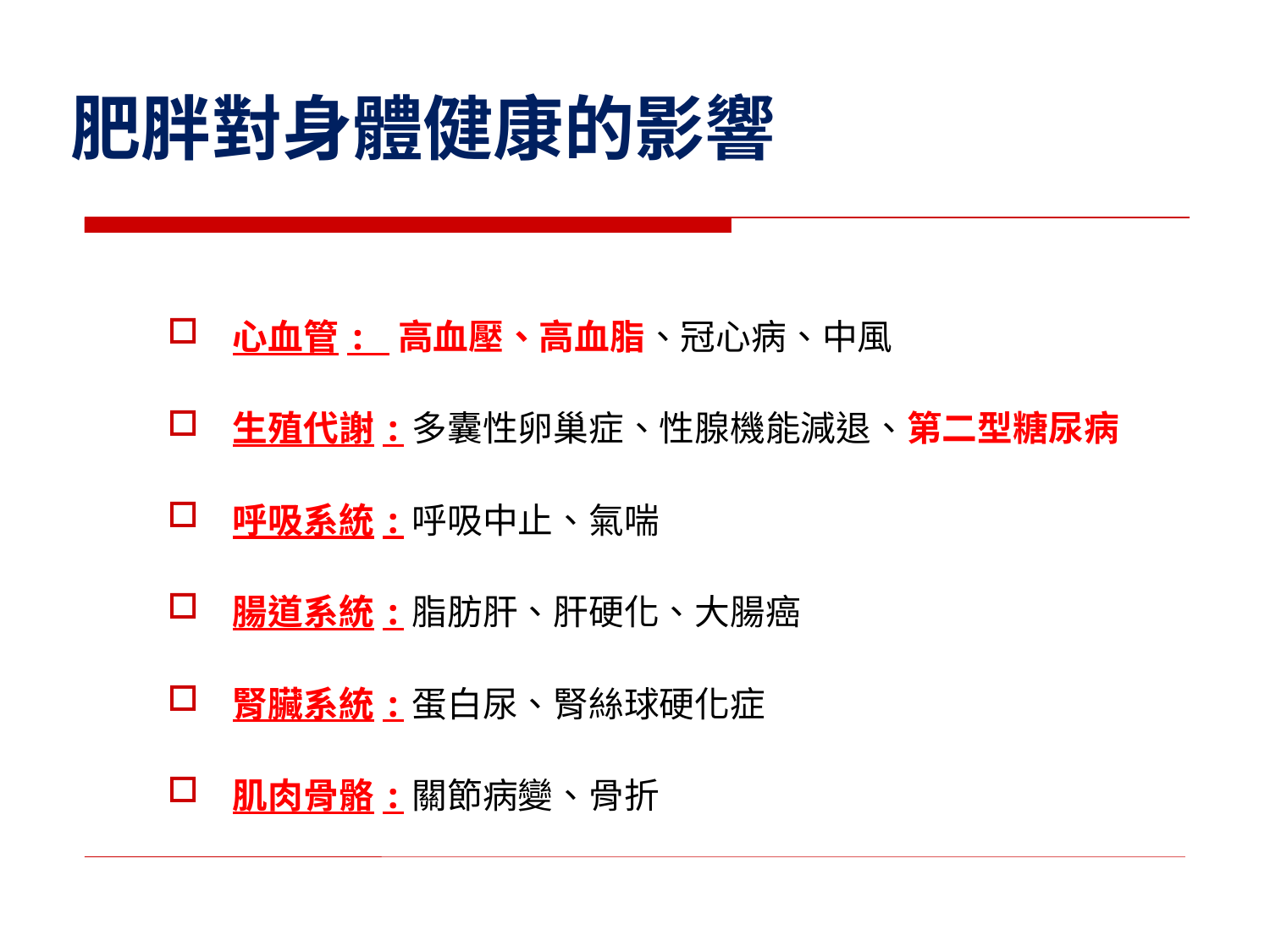

肥胖對身體健康的影響
心血管: 高血壓、高血脂、冠心病、中風
生殖代謝:多囊性卵巢症、性腺機能減退、第二型糖尿病
呼吸系統:呼吸中止、氣喘
腸道系統:脂肪肝、肝硬化、大腸癌
腎臟系統:蛋白尿、腎絲球硬化症
肌肉骨骼:關節病變、骨折